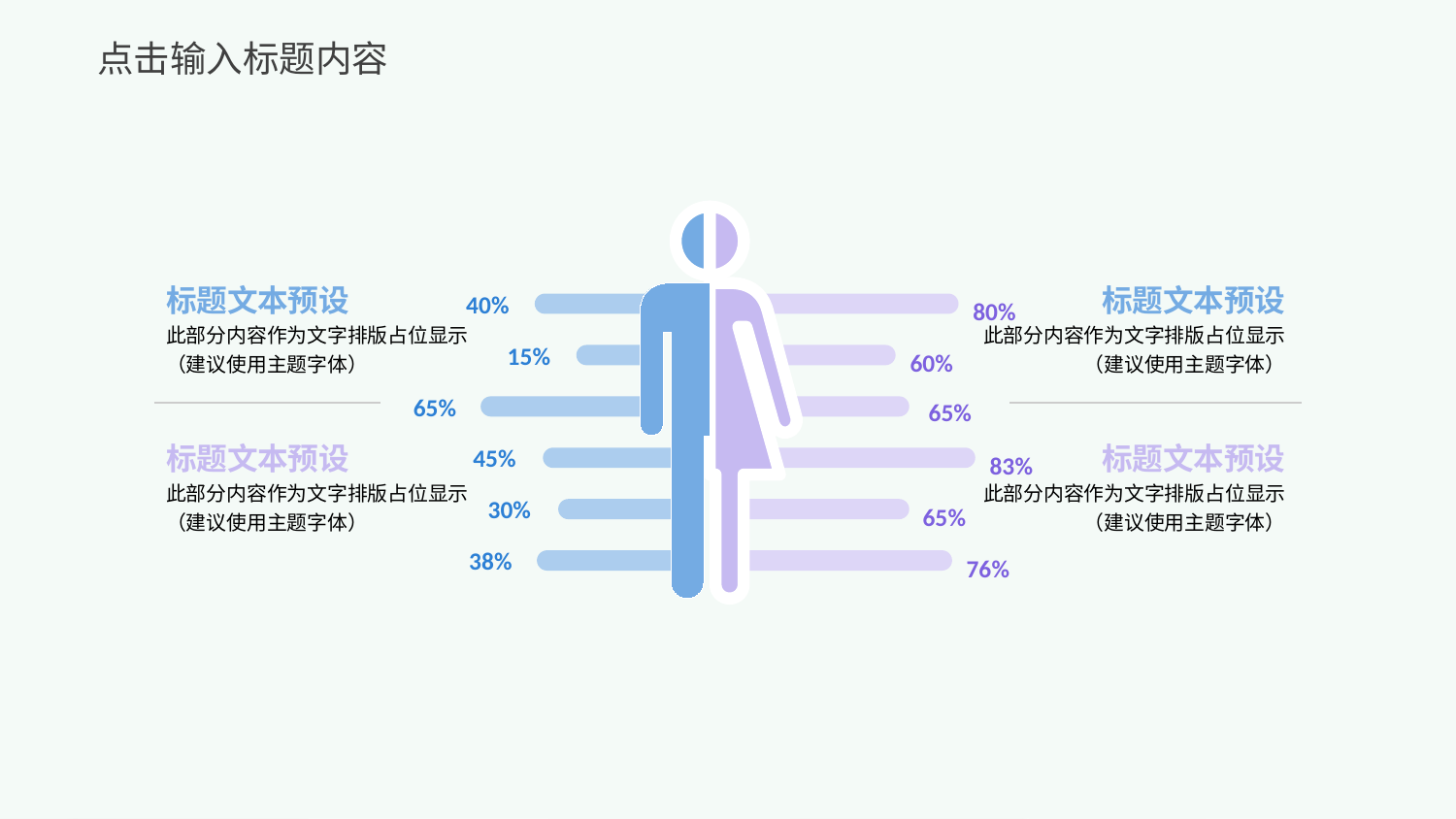

点击输入标题内容

40%
80%
15%
60%
65%
65%
45%
83%
30%
65%
38%
76%
标题文本预设
此部分内容作为文字排版占位显示
（建议使用主题字体）
标题文本预设
此部分内容作为文字排版占位显示
（建议使用主题字体）
标题文本预设
此部分内容作为文字排版占位显示
（建议使用主题字体）
标题文本预设
此部分内容作为文字排版占位显示
（建议使用主题字体）